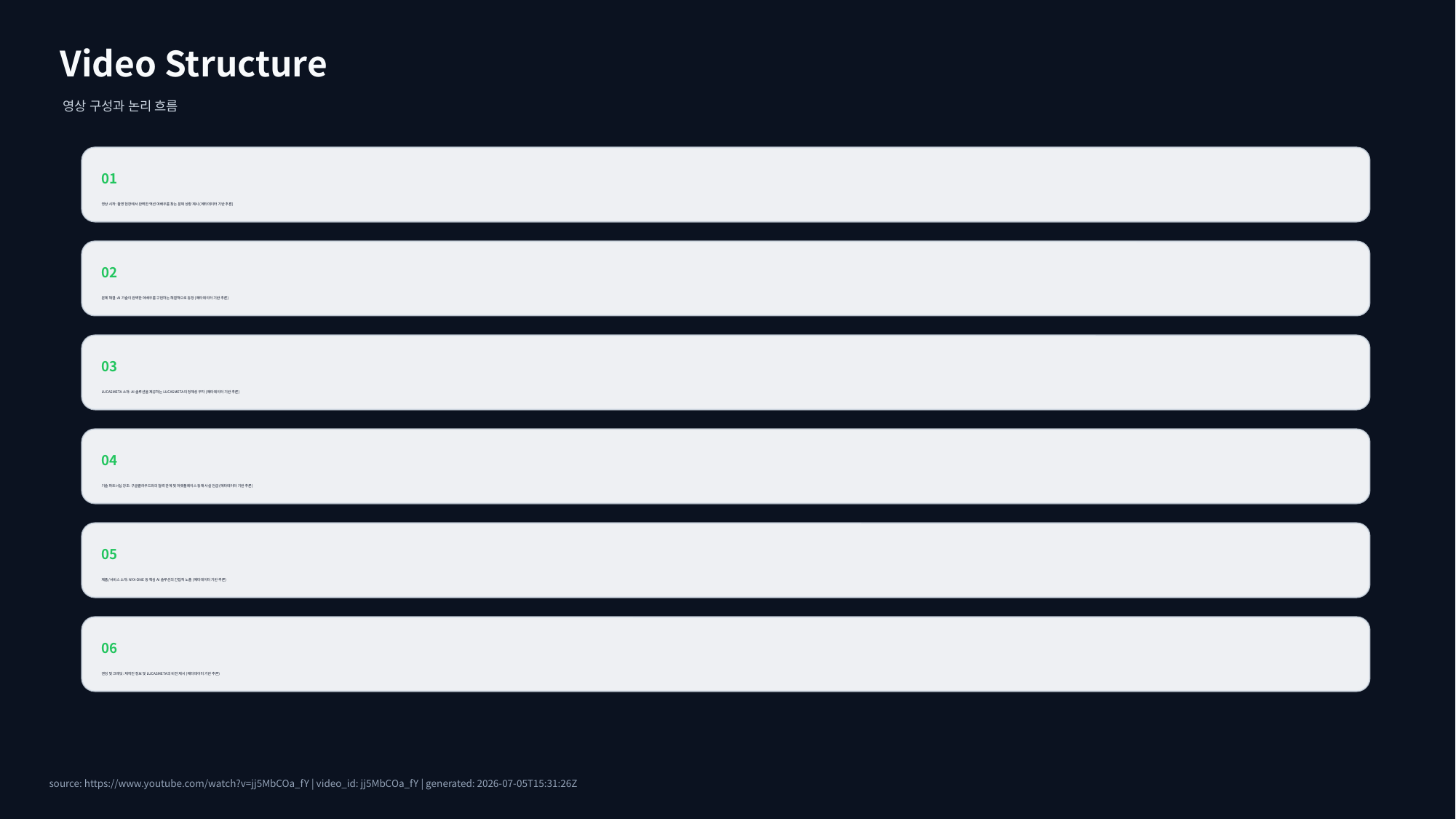

Video Structure
영상 구성과 논리 흐름

01
영상 시작: 촬영 현장에서 완벽한 액션 여배우를 찾는 문제 상황 제시 (메타데이터 기반 추론)

02
문제 해결: AI 기술이 완벽한 여배우를 구현하는 해결책으로 등장 (메타데이터 기반 추론)

03
LUCASMETA 소개: AI 솔루션을 제공하는 LUCASMETA의 정체성 부각 (메타데이터 기반 추론)

04
기술 파트너십 강조: 구글클라우드와의 협력 관계 및 마켓플레이스 등재 사실 언급 (메타데이터 기반 추론)

05
제품/서비스 소개: NYX-ONE 등 핵심 AI 솔루션의 간접적 노출 (메타데이터 기반 추론)

06
엔딩 및 크레딧: 제작진 정보 및 LUCASMETA의 비전 제시 (메타데이터 기반 추론)
source: https://www.youtube.com/watch?v=jj5MbCOa_fY | video_id: jj5MbCOa_fY | generated: 2026-07-05T15:31:26Z